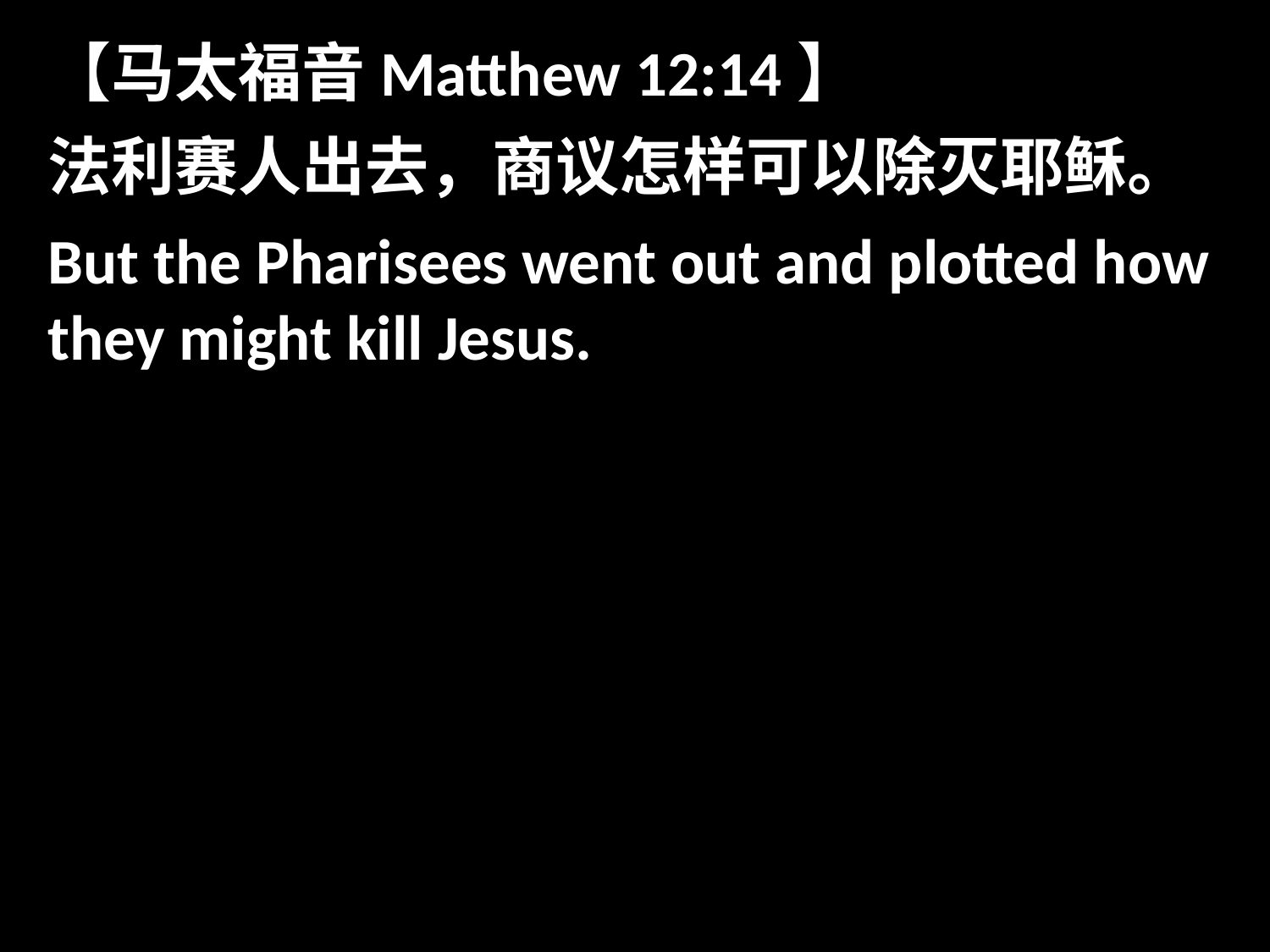

【马太福音Matthew 12:14】
法利赛人出去，商议怎样可以除灭耶稣。
But the Pharisees went out and plotted how they might kill Jesus.